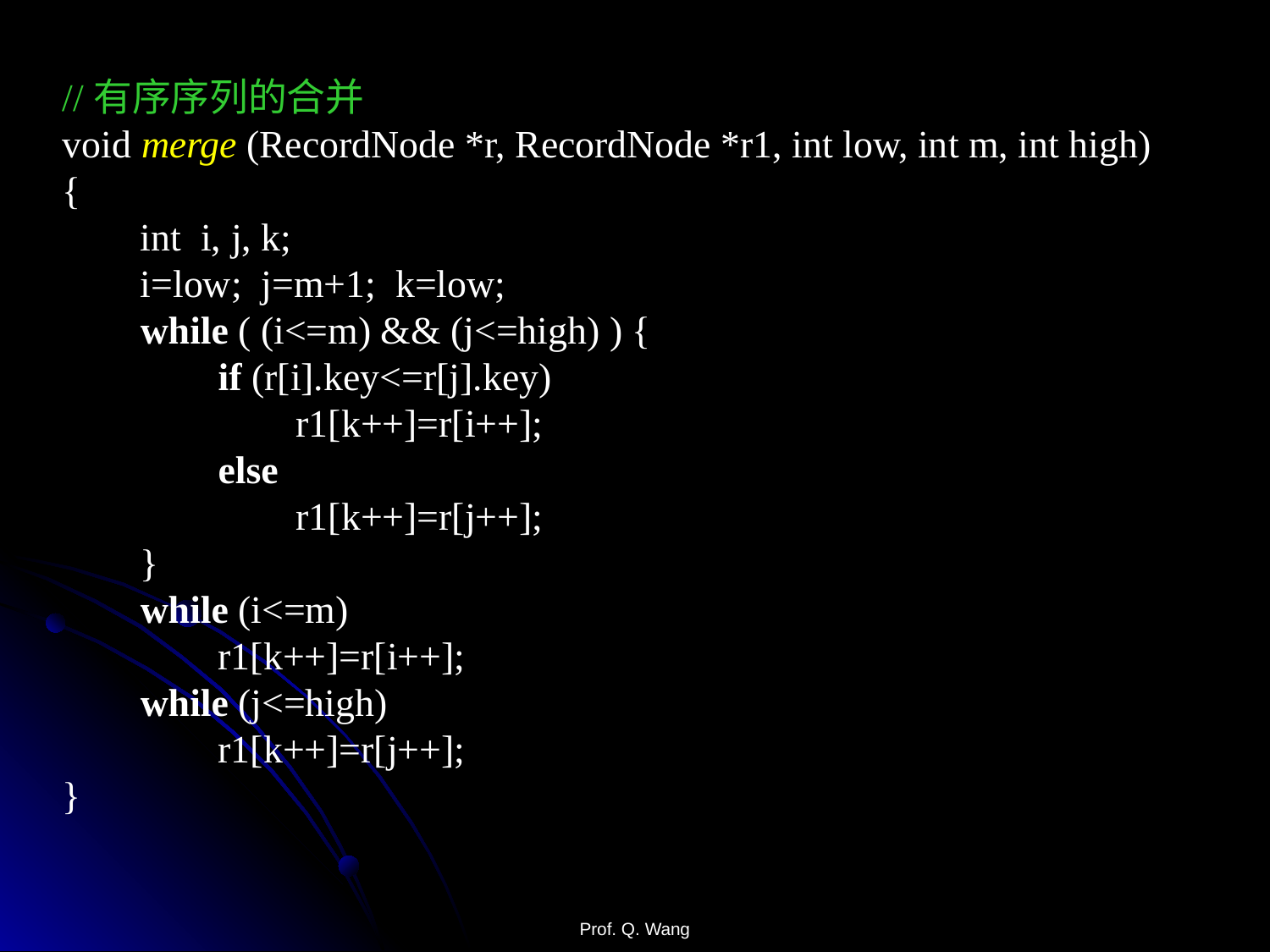

//有序序列的合并
void merge (RecordNode *r, RecordNode *r1, int low, int m, int high)
{
        int  i, j, k;
        i=low;  j=m+1;  k=low;
        while ( (i<=m) && (j<=high) ) {
                if (r[i].key<=r[j].key)
                        r1[k++]=r[i++];
                else
                        r1[k++]=r[j++];
        }
        while (i<=m)
                r1[k++]=r[i++];
        while (j<=high)
                r1[k++]=r[j++];
}

Prof. Q. Wang